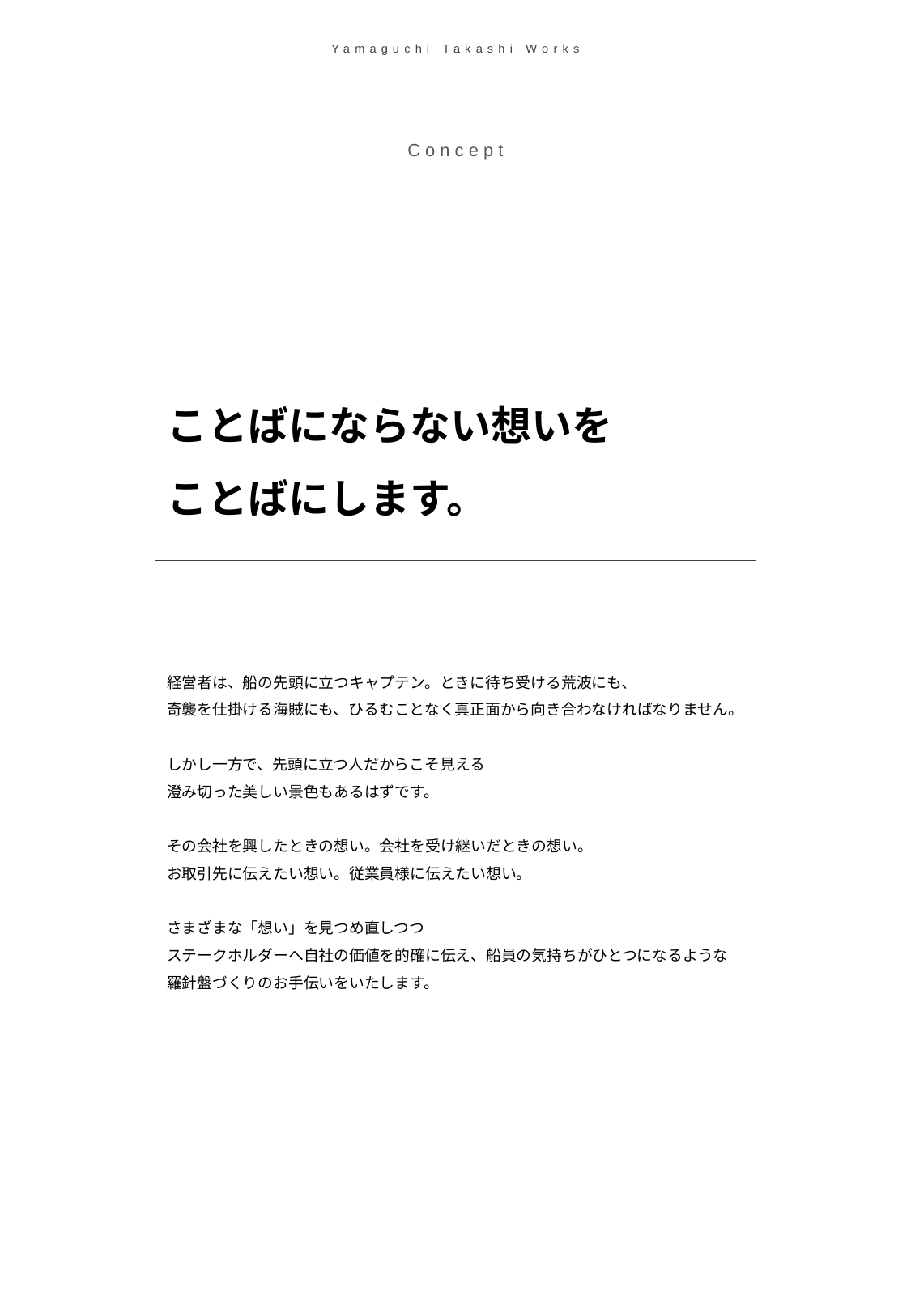

Yamaguchi Takashi Works
Concept
ことばにならない想いを
ことばにします。
経営者は、船の先頭に立つキャプテン。ときに待ち受ける荒波にも、
奇襲を仕掛ける海賊にも、ひるむことなく真正面から向き合わなければなりません。

しかし一方で、先頭に立つ人だからこそ見える
澄み切った美しい景色もあるはずです。

その会社を興したときの想い。会社を受け継いだときの想い。
お取引先に伝えたい想い。従業員様に伝えたい想い。

さまざまな「想い」を見つめ直しつつ
ステークホルダーへ自社の価値を的確に伝え、船員の気持ちがひとつになるような
羅針盤づくりのお手伝いをいたします。